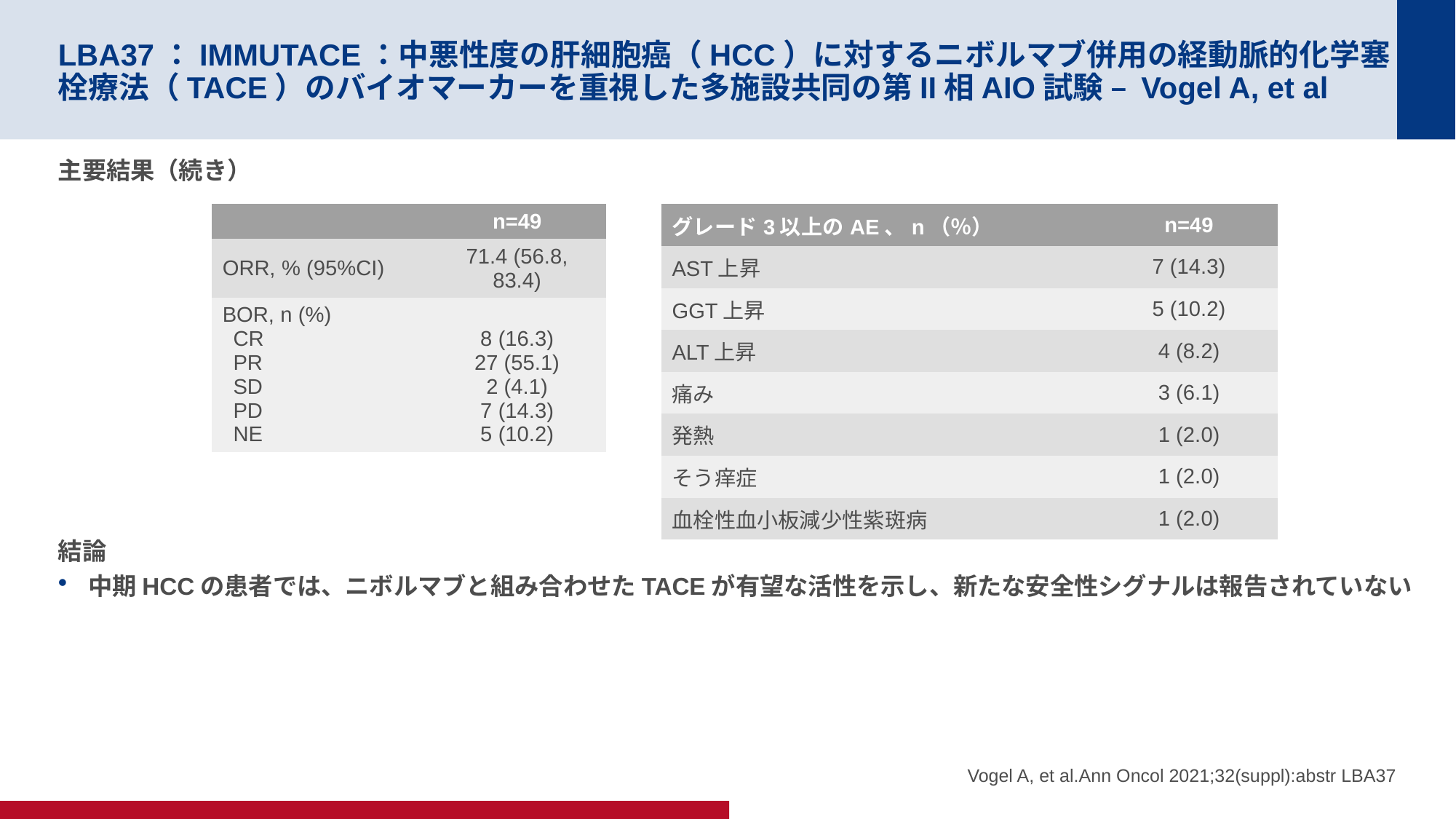

# LBA37：IMMUTACE：中悪性度の肝細胞癌（HCC）に対するニボルマブ併用の経動脈的化学塞栓療法（TACE）のバイオマーカーを重視した多施設共同の第II相AIO試験 – Vogel A, et al
主要結果（続き）
結論
中期HCCの患者では、ニボルマブと組み合わせたTACEが有望な活性を示し、新たな安全性シグナルは報告されていない
|  | n=49 |
| --- | --- |
| ORR, % (95%CI) | 71.4 (56.8, 83.4) |
| BOR, n (%) CR PR SD PD NE | 8 (16.3) 27 (55.1) 2 (4.1) 7 (14.3) 5 (10.2) |
| グレード3以上のAE、n（％） | n=49 |
| --- | --- |
| AST上昇 | 7 (14.3) |
| GGT上昇 | 5 (10.2) |
| ALT上昇 | 4 (8.2) |
| 痛み | 3 (6.1) |
| 発熱 | 1 (2.0) |
| そう痒症 | 1 (2.0) |
| 血栓性血小板減少性紫斑病 | 1 (2.0) |
Vogel A, et al.Ann Oncol 2021;32(suppl):abstr LBA37